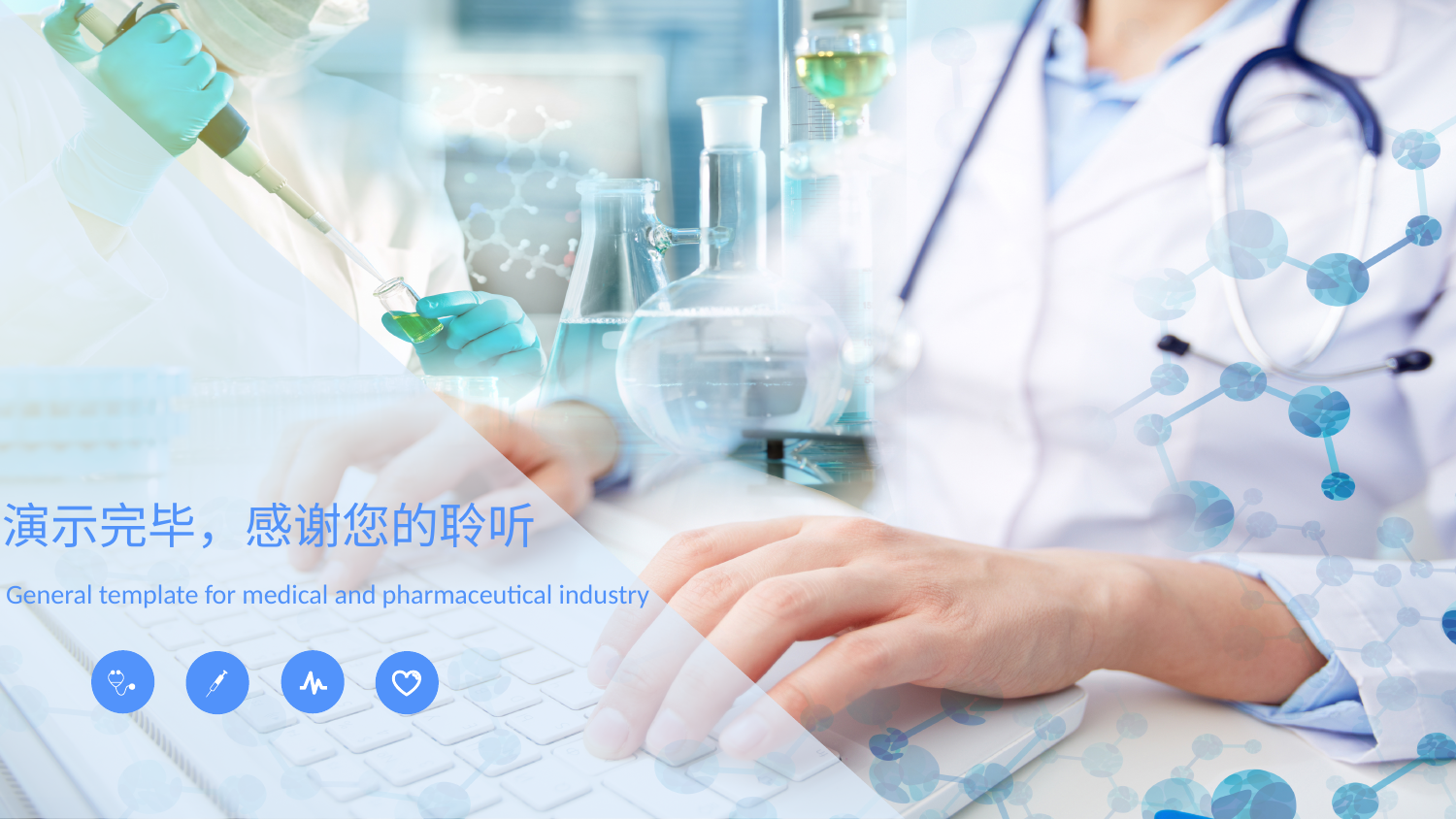

演示完毕，感谢您的聆听
General template for medical and pharmaceutical industry